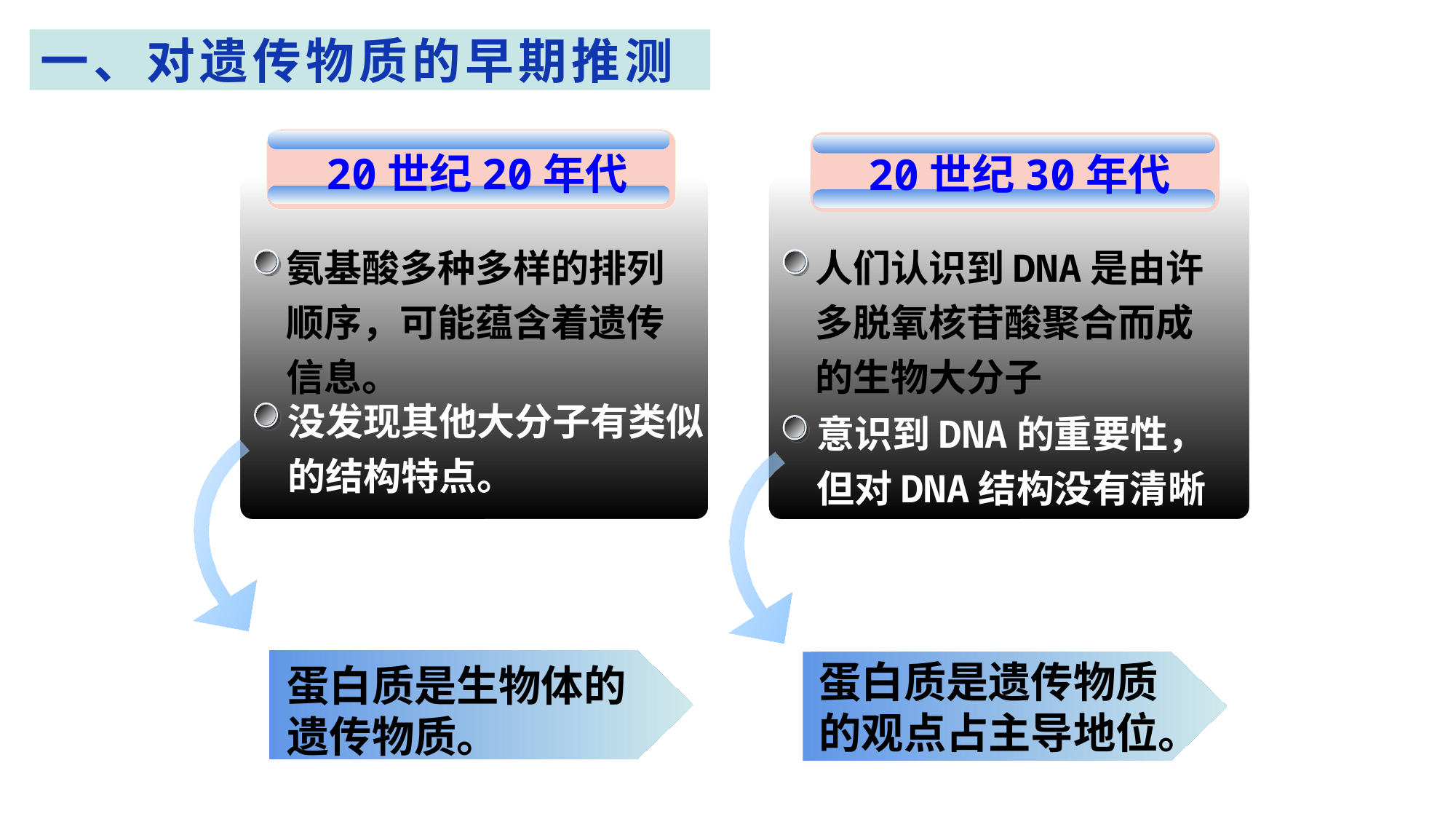

# 一、对遗传物质的早期推测

 20世纪20年代

 20世纪30年代

人们认识到DNA是由许多脱氧核苷酸聚合而成的生物大分子

氨基酸多种多样的排列顺序，可能蕴含着遗传信息。

没发现其他大分子有类似的结构特点。

意识到DNA的重要性，但对DNA结构没有清晰认识。

蛋白质是生物体的
遗传物质。

蛋白质是遗传物质的观点占主导地位。